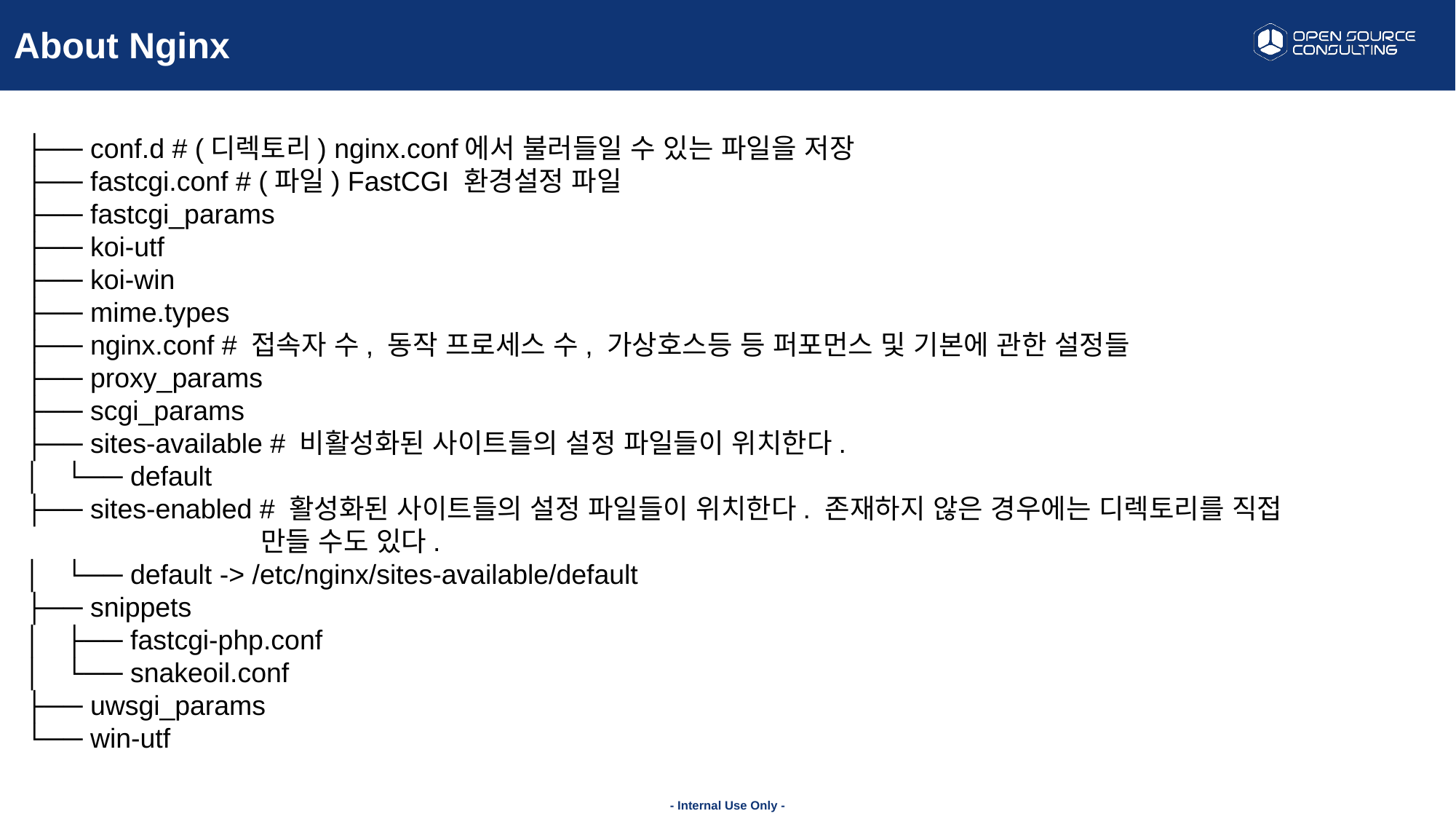

About Nginx
├── conf.d # (디렉토리) nginx.conf에서 불러들일 수 있는 파일을 저장
├── fastcgi.conf # (파일) FastCGI 환경설정 파일
├── fastcgi_params
├── koi-utf
├── koi-win
├── mime.types
├── nginx.conf # 접속자 수, 동작 프로세스 수, 가상호스등 등 퍼포먼스 및 기본에 관한 설정들
├── proxy_params
├── scgi_params
├── sites-available # 비활성화된 사이트들의 설정 파일들이 위치한다.
│   └── default
├── sites-enabled # 활성화된 사이트들의 설정 파일들이 위치한다. 존재하지 않은 경우에는 디렉토리를 직접
                              만들 수도 있다.
│   └── default -> /etc/nginx/sites-available/default
├── snippets
│   ├── fastcgi-php.conf
│   └── snakeoil.conf
├── uwsgi_params
└── win-utf